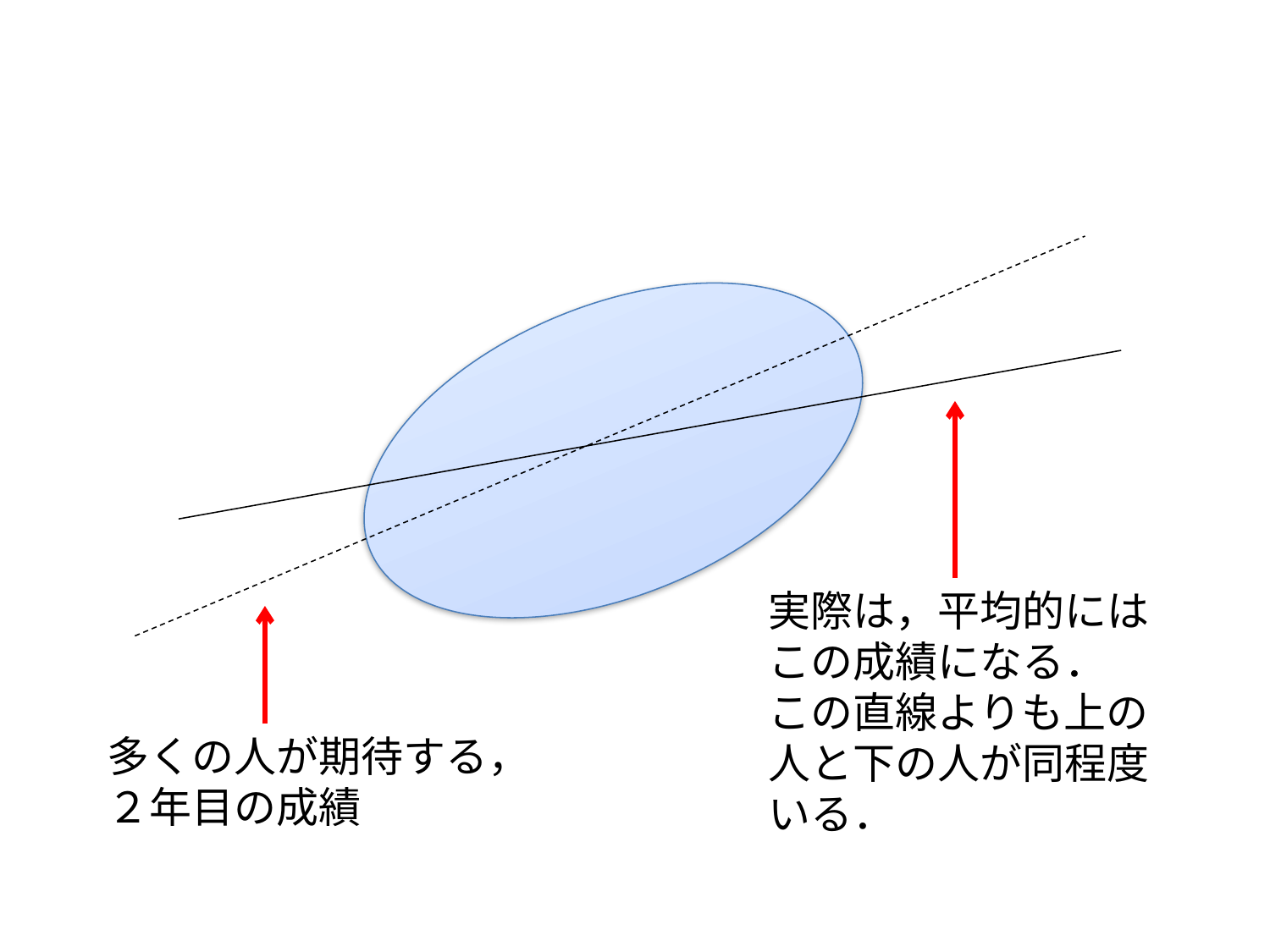

実際は，平均的にはこの成績になる．
この直線よりも上の人と下の人が同程度いる．
多くの人が期待する，２年目の成績